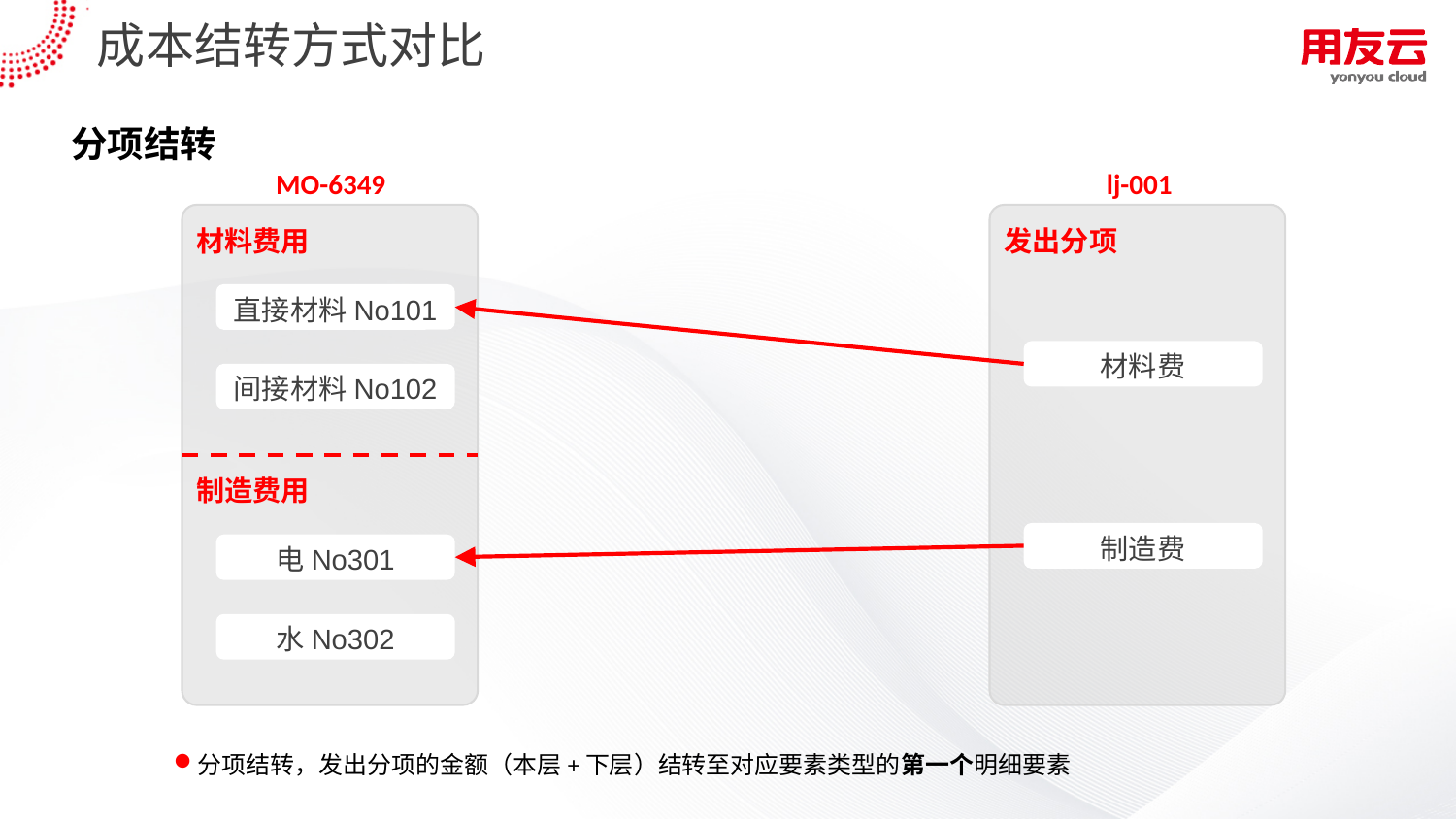

# 成本结转方式对比
分项结转
MO-6349
lj-001

材料费用
发出分项
直接材料No101
材料费
间接材料No102
制造费用
制造费
电No301
水No302
分项结转，发出分项的金额（本层+下层）结转至对应要素类型的第一个明细要素